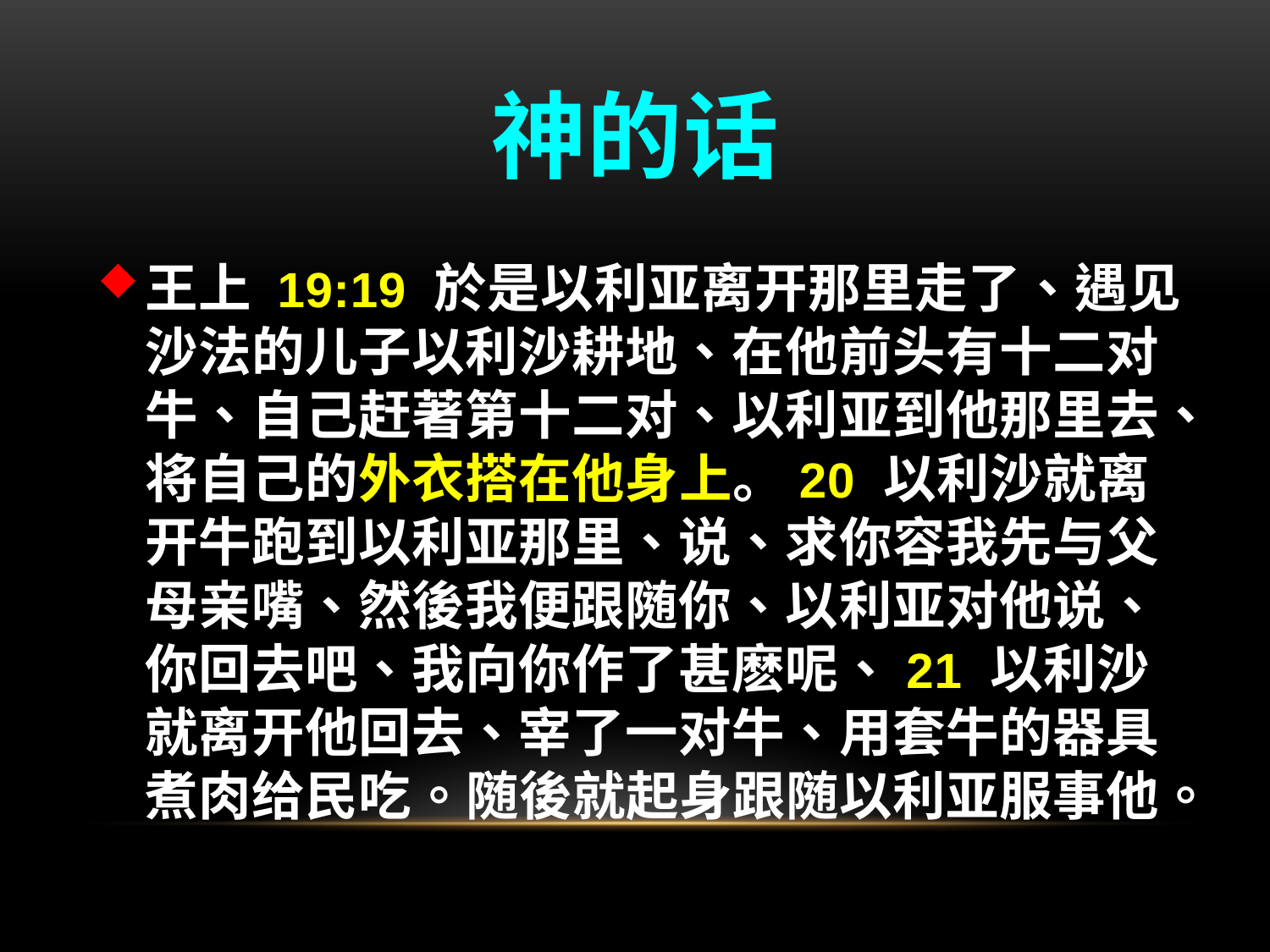

# 神的话
王上 19:19 於是以利亚离开那里走了、遇见沙法的儿子以利沙耕地、在他前头有十二对牛、自己赶著第十二对、以利亚到他那里去、将自己的外衣搭在他身上。20 以利沙就离开牛跑到以利亚那里、说、求你容我先与父母亲嘴、然後我便跟随你、以利亚对他说、你回去吧、我向你作了甚麽呢、21 以利沙就离开他回去、宰了一对牛、用套牛的器具煮肉给民吃。随後就起身跟随以利亚服事他。